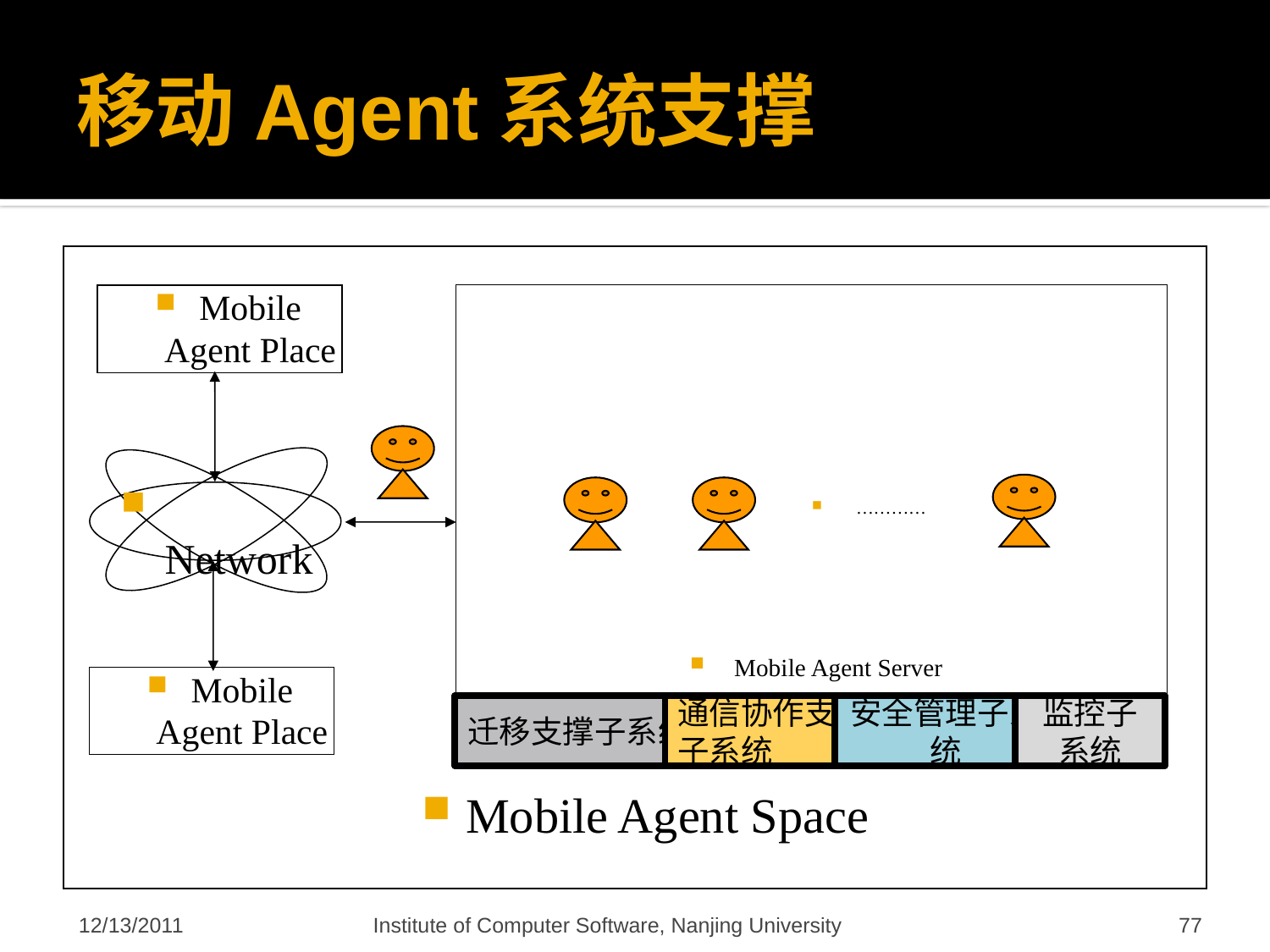

# 移动Agent系统支撑

Mobile Agent Place

    Network

…………

Mobile Agent Server
Mobile Agent Place
Mobile Agent Space
迁移支撑子系统
通信协作支撑子系统
安全管理子系统
监控子系统
77
12/13/2011
Institute of Computer Software, Nanjing University
77